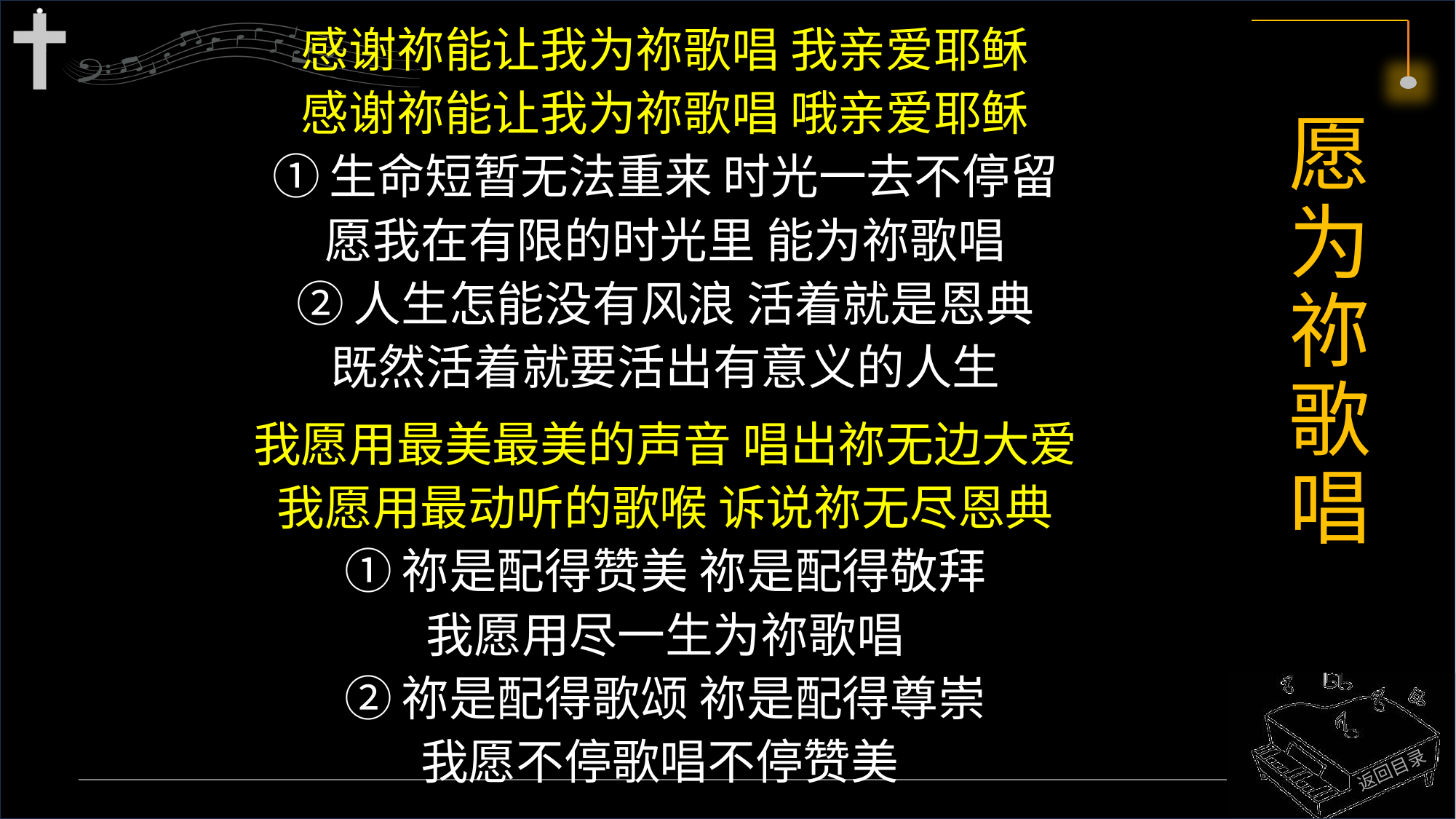

感谢祢能让我为祢歌唱 我亲爱耶稣
感谢祢能让我为祢歌唱 哦亲爱耶稣
①生命短暂无法重来 时光一去不停留
愿我在有限的时光里 能为祢歌唱
②人生怎能没有风浪 活着就是恩典
既然活着就要活出有意义的人生

我愿用最美最美的声音 唱出祢无边大爱
我愿用最动听的歌喉 诉说祢无尽恩典
①祢是配得赞美 祢是配得敬拜
我愿用尽一生为祢歌唱
②祢是配得歌颂 祢是配得尊崇
我愿不停歌唱不停赞美
# 愿为祢歌唱